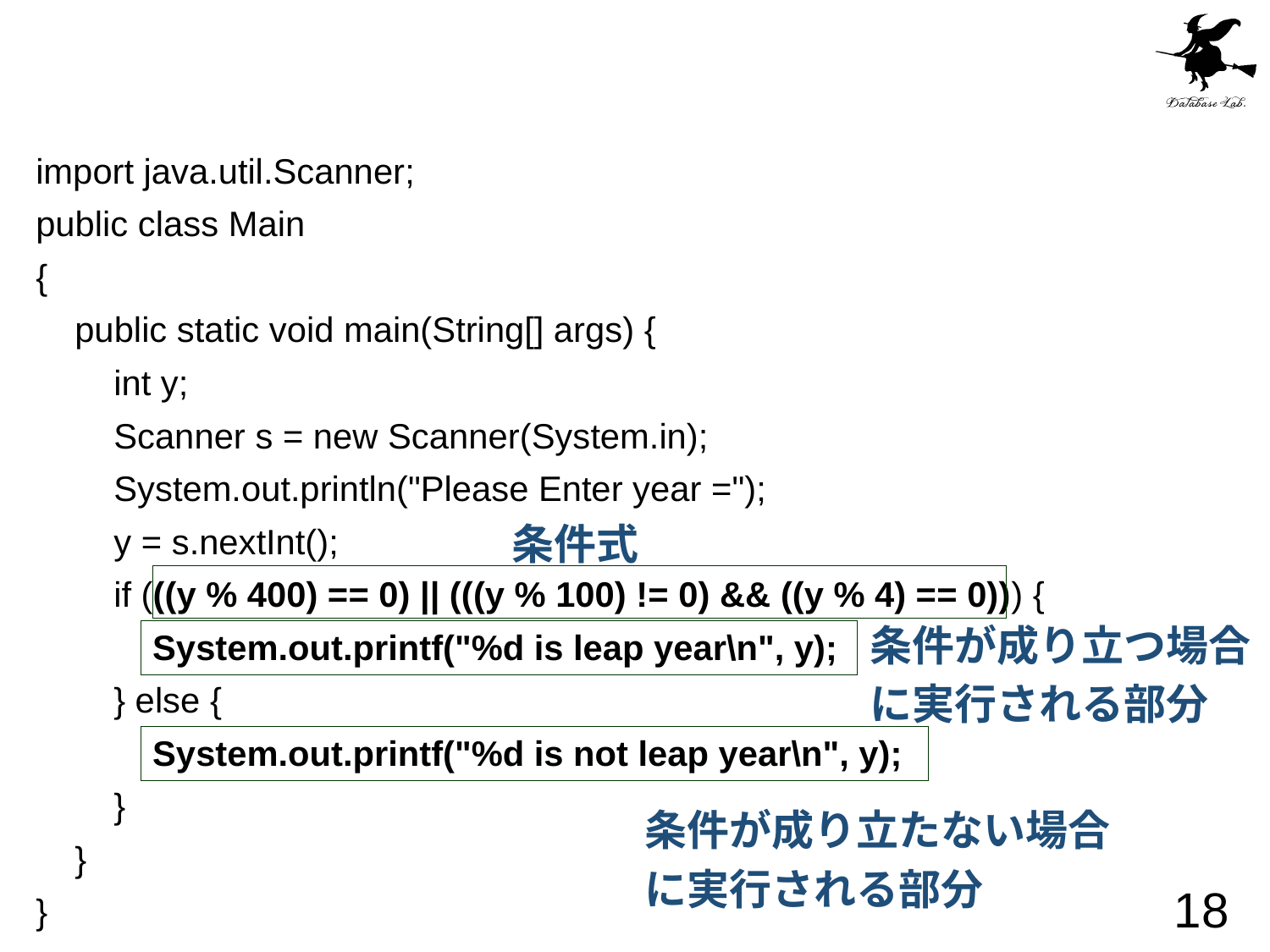

#

import java.util.Scanner;
public class Main
{
    public static void main(String[] args) {
        int y;
        Scanner s = new Scanner(System.in);
        System.out.println("Please Enter year =");
        y = s.nextInt();
        if (((y % 400) == 0) || (((y % 100) != 0) && ((y % 4) == 0))) {
            System.out.printf("%d is leap year\n", y);
        } else {
            System.out.printf("%d is not leap year\n", y);
        }
    }
}
条件式

条件が成り立つ場合
に実行される部分

条件が成り立たない場合
に実行される部分
18